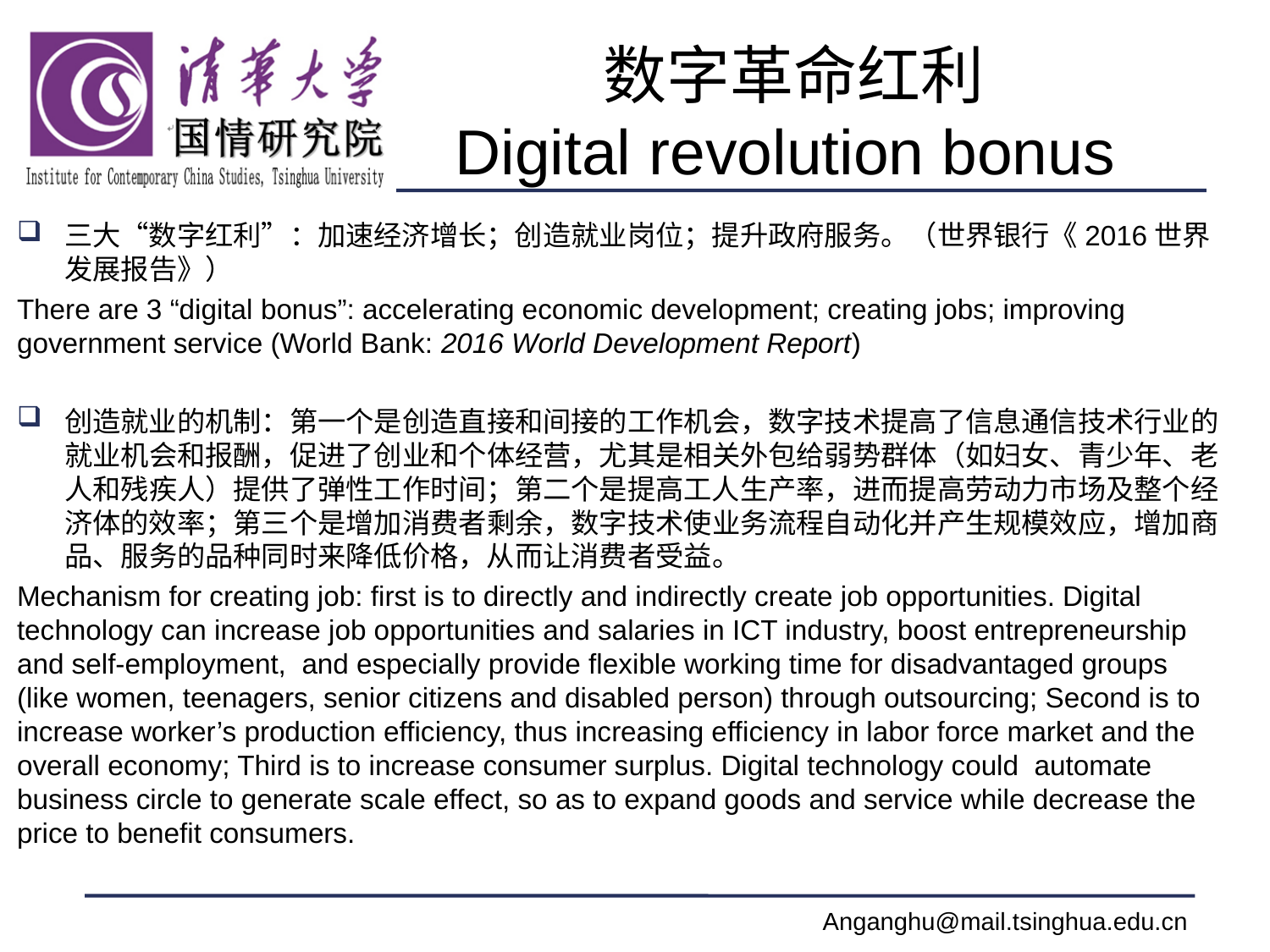

# 数字革命红利 Digital revolution bonus
三大“数字红利”：加速经济增长；创造就业岗位；提升政府服务。（世界银行《2016世界发展报告》）
There are 3 “digital bonus”: accelerating economic development; creating jobs; improving government service (World Bank: 2016 World Development Report)

创造就业的机制：第一个是创造直接和间接的工作机会，数字技术提高了信息通信技术行业的就业机会和报酬，促进了创业和个体经营，尤其是相关外包给弱势群体（如妇女、青少年、老人和残疾人）提供了弹性工作时间；第二个是提高工人生产率，进而提高劳动力市场及整个经济体的效率；第三个是增加消费者剩余，数字技术使业务流程自动化并产生规模效应，增加商品、服务的品种同时来降低价格，从而让消费者受益。
Mechanism for creating job: first is to directly and indirectly create job opportunities. Digital technology can increase job opportunities and salaries in ICT industry, boost entrepreneurship and self-employment,  and especially provide flexible working time for disadvantaged groups (like women, teenagers, senior citizens and disabled person) through outsourcing; Second is to increase worker’s production efficiency, thus increasing efficiency in labor force market and the overall economy; Third is to increase consumer surplus. Digital technology could  automate business circle to generate scale effect, so as to expand goods and service while decrease the price to benefit consumers.